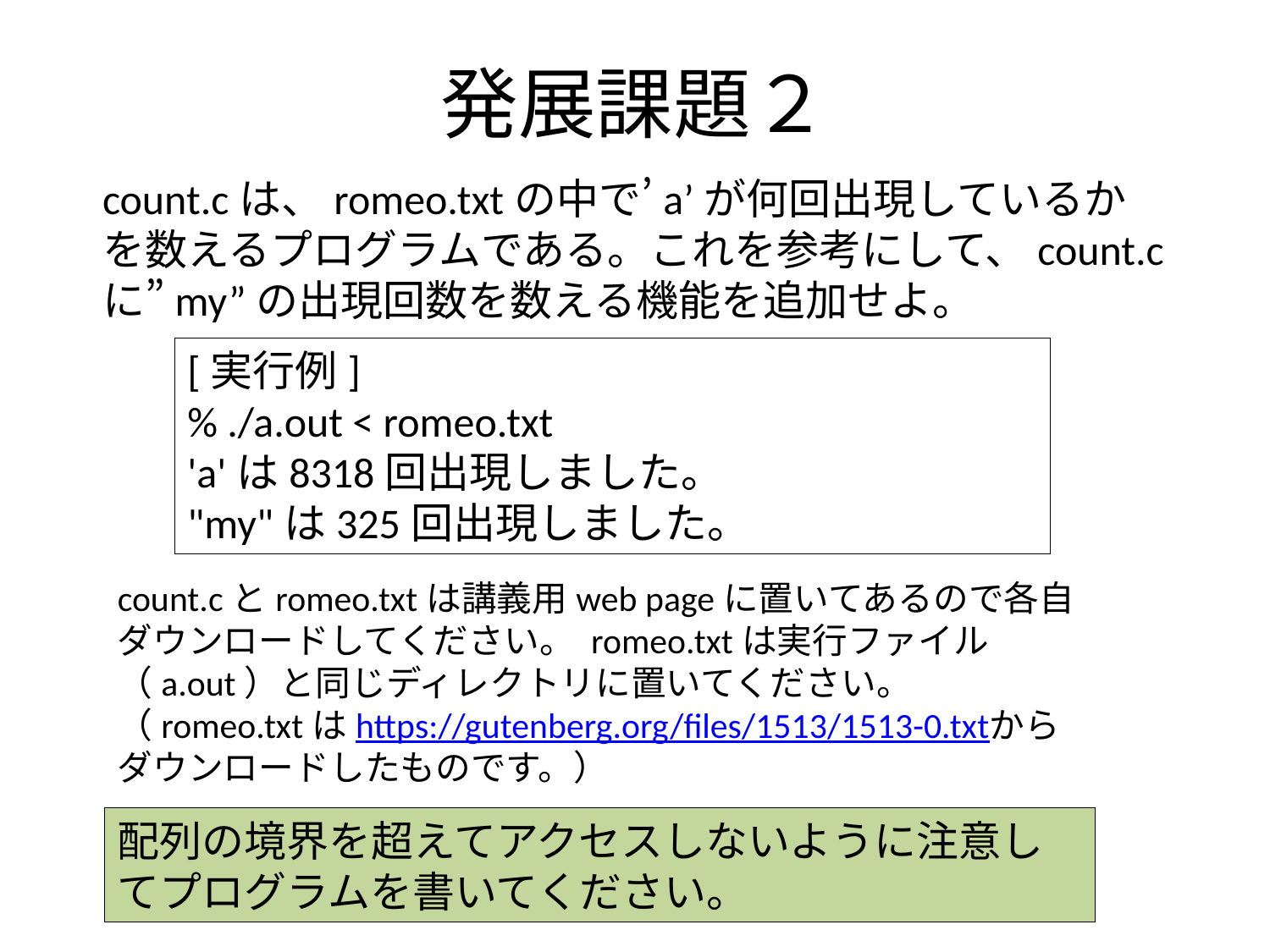

# 発展課題２
count.cは、romeo.txtの中で’a’が何回出現しているかを数えるプログラムである。これを参考にして、count.cに”my”の出現回数を数える機能を追加せよ。
[実行例]
% ./a.out < romeo.txt
'a'は8318回出現しました。
"my"は325回出現しました。
count.cとromeo.txtは講義用web pageに置いてあるので各自ダウンロードしてください。 romeo.txtは実行ファイル（a.out）と同じディレクトリに置いてください。 （romeo.txtはhttps://gutenberg.org/files/1513/1513-0.txtからダウンロードしたものです。）
配列の境界を超えてアクセスしないように注意してプログラムを書いてください。